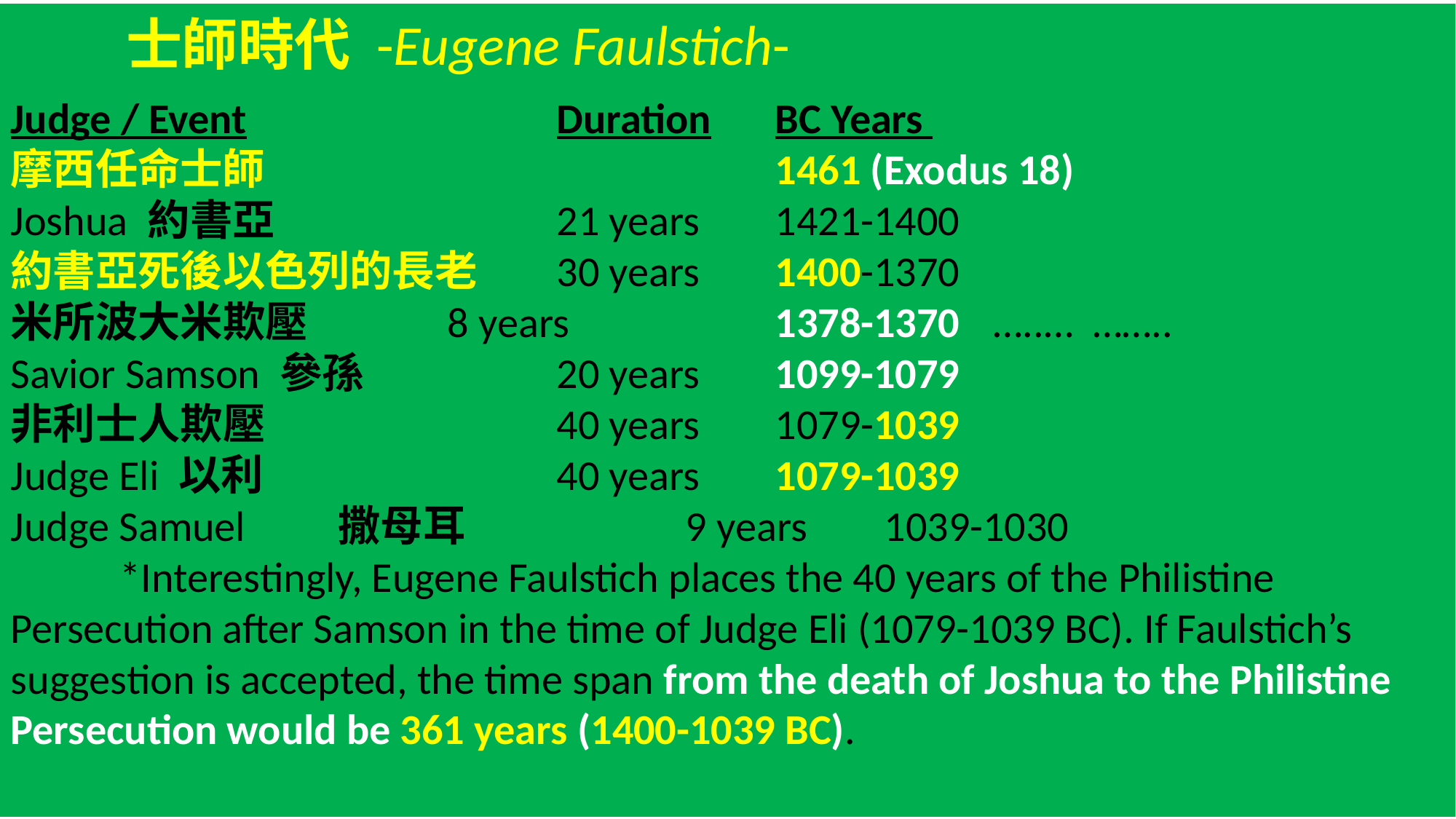

士師時代 -Eugene Faulstich-

Judge / Event			Duration	BC Years
摩西任命士師					1461 (Exodus 18)
Joshua 約書亞			21 years	1421-1400
約書亞死後以色列的長老	30 years	1400-1370
米所波大米欺壓	 	8 years		1378-1370 	…..…  ……..
Savior Samson 參孫		20 years	1099-1079
非利士人欺壓			40 years	1079-1039
Judge Eli 以利			40 years	1079-1039
Judge Samuel	撒母耳		 9 years	1039-1030
	*Interestingly, Eugene Faulstich places the 40 years of the Philistine Persecution after Samson in the time of Judge Eli (1079-1039 BC). If Faulstich’s suggestion is accepted, the time span from the death of Joshua to the Philistine Persecution would be 361 years (1400-1039 BC).